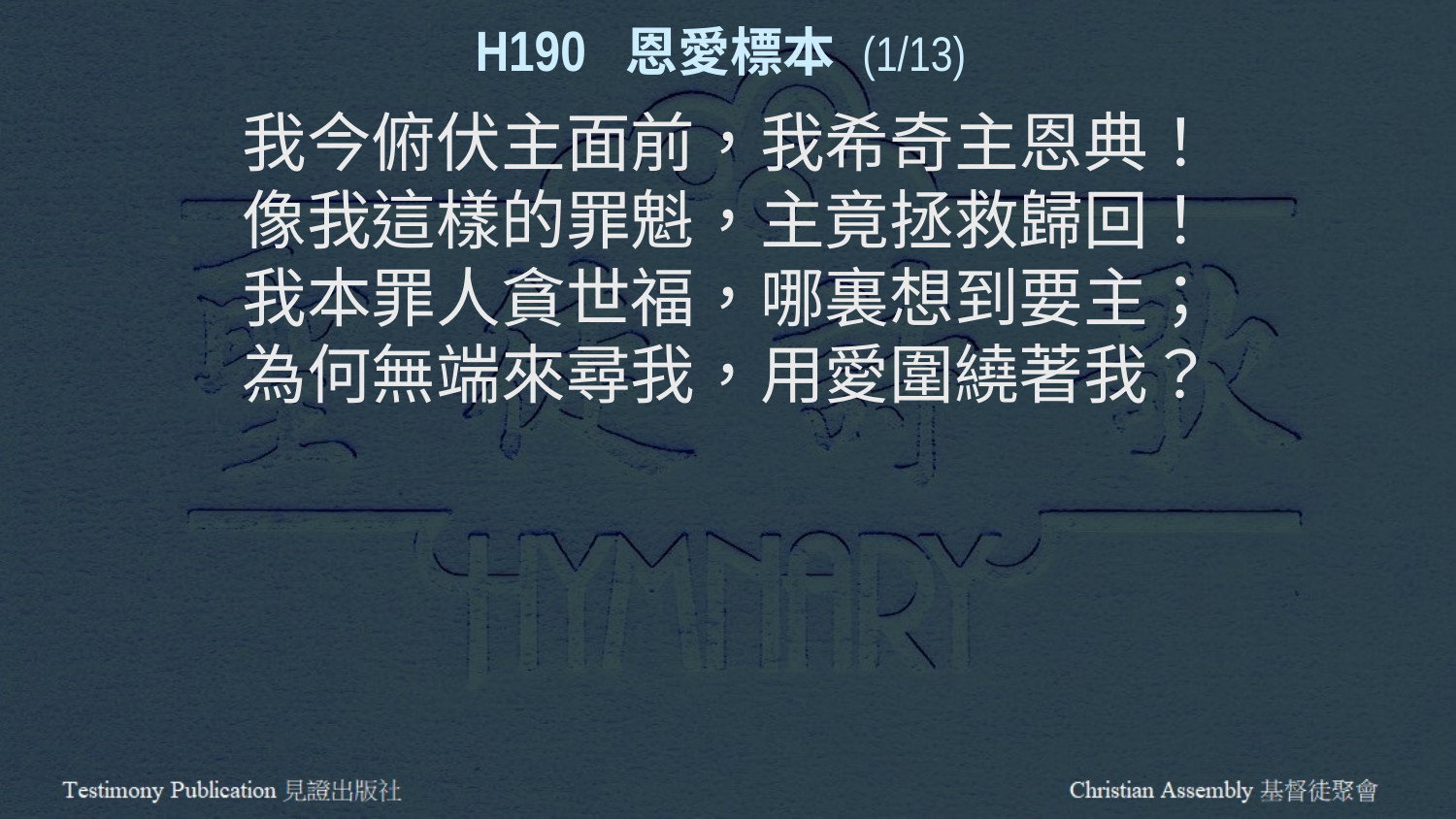

H190  恩愛標本 (1/13)
我今俯伏主面前，我希奇主恩典！
像我這樣的罪魁，主竟拯救歸回！
我本罪人貪世福，哪裏想到要主；
為何無端來尋我，用愛圍繞著我？